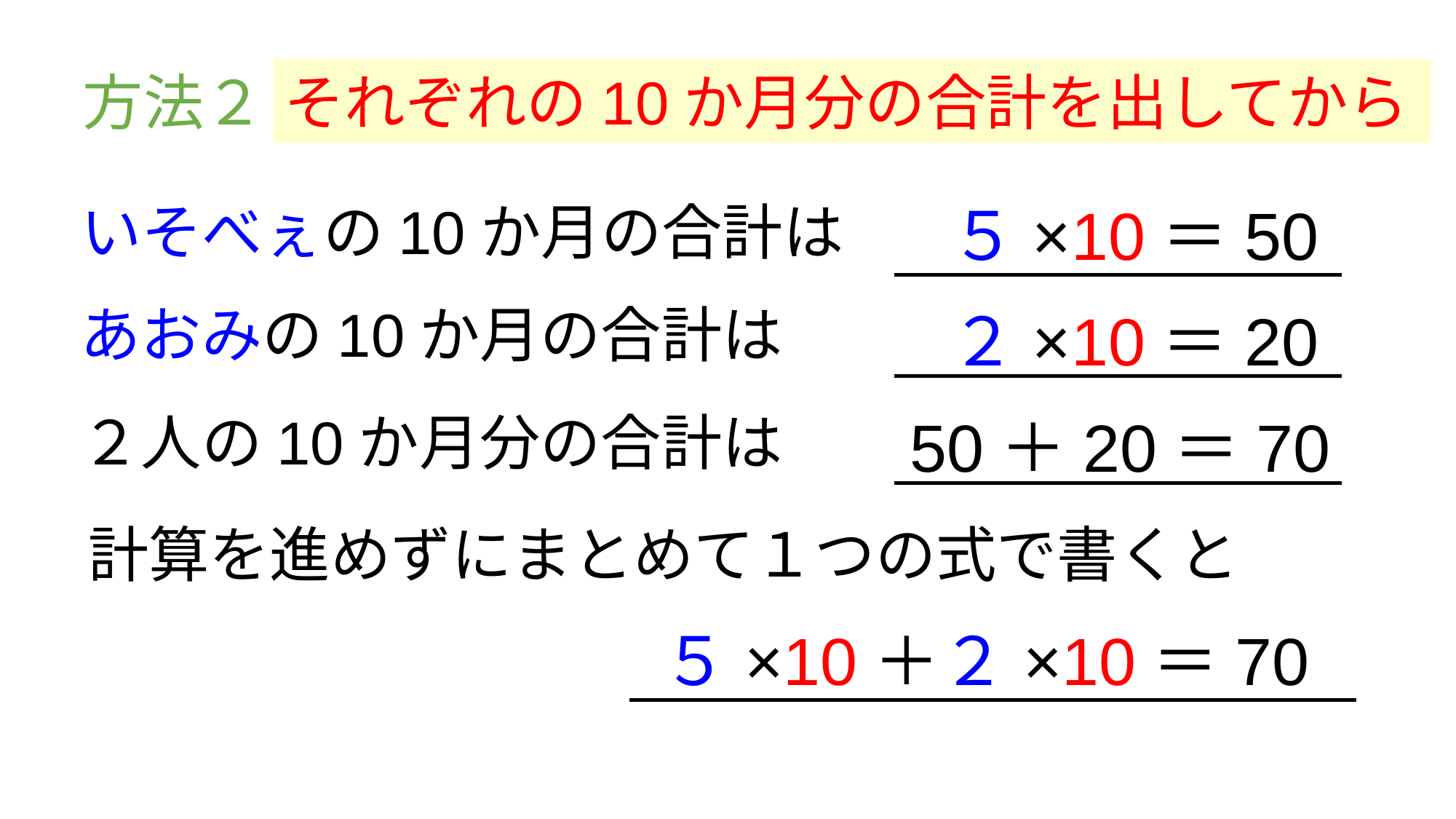

方法２
それぞれの10か月分の合計を出してから
いそべぇの10か月の合計は
５×10＝50
あおみの10か月の合計は
２×10＝20
２人の10か月分の合計は
50＋20＝70
計算を進めずにまとめて１つの式で書くと
５×10＋２×10＝70